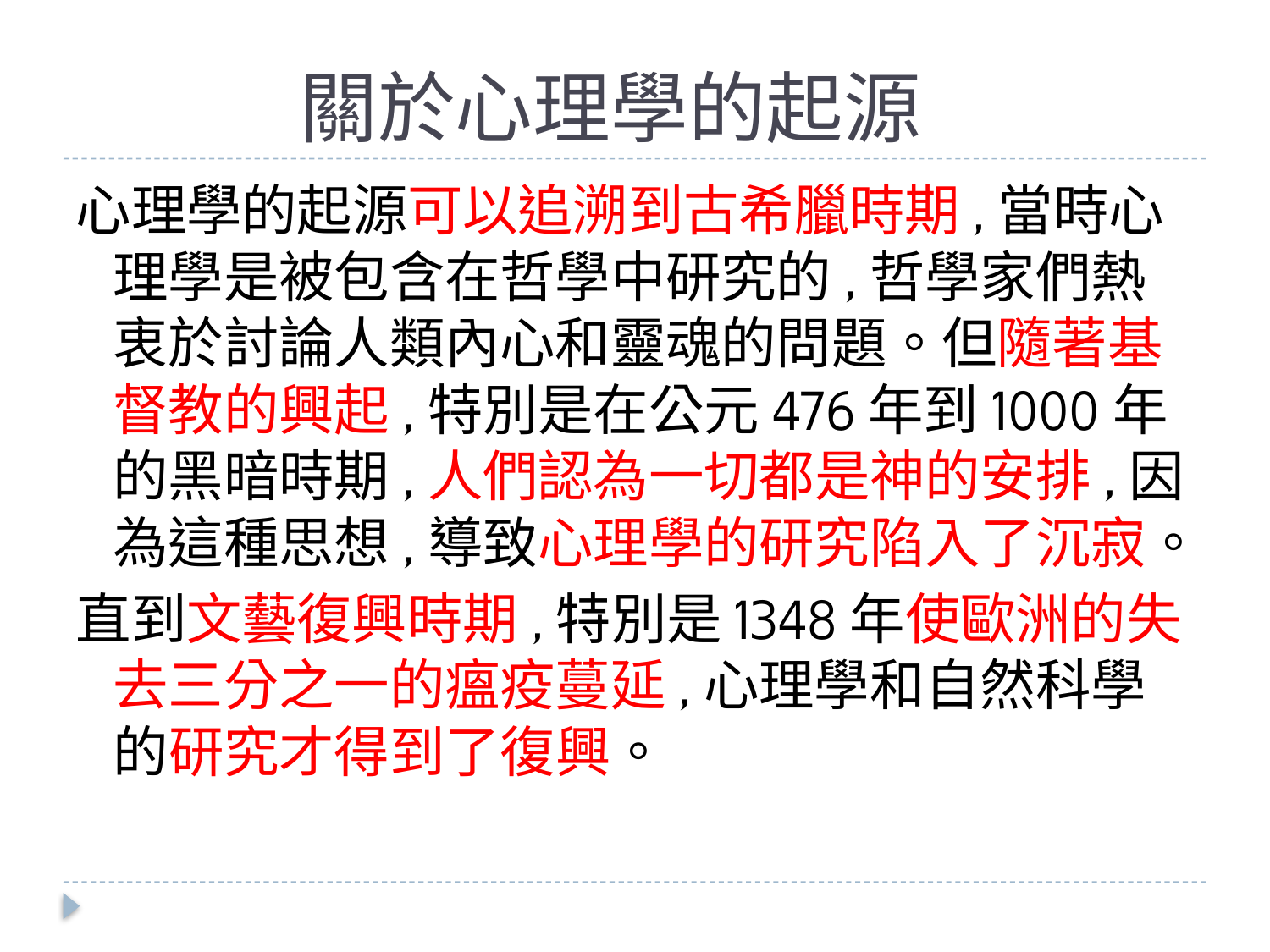

# 關於心理學的起源
心理學的起源可以追溯到古希臘時期,當時心理學是被包含在哲學中研究的,哲學家們熱衷於討論人類內心和靈魂的問題。但隨著基督教的興起,特別是在公元476年到1000年的黑暗時期,人們認為一切都是神的安排,因為這種思想,導致心理學的研究陷入了沉寂。
直到文藝復興時期,特別是1348年使歐洲的失去三分之一的瘟疫蔓延,心理學和自然科學的研究才得到了復興。